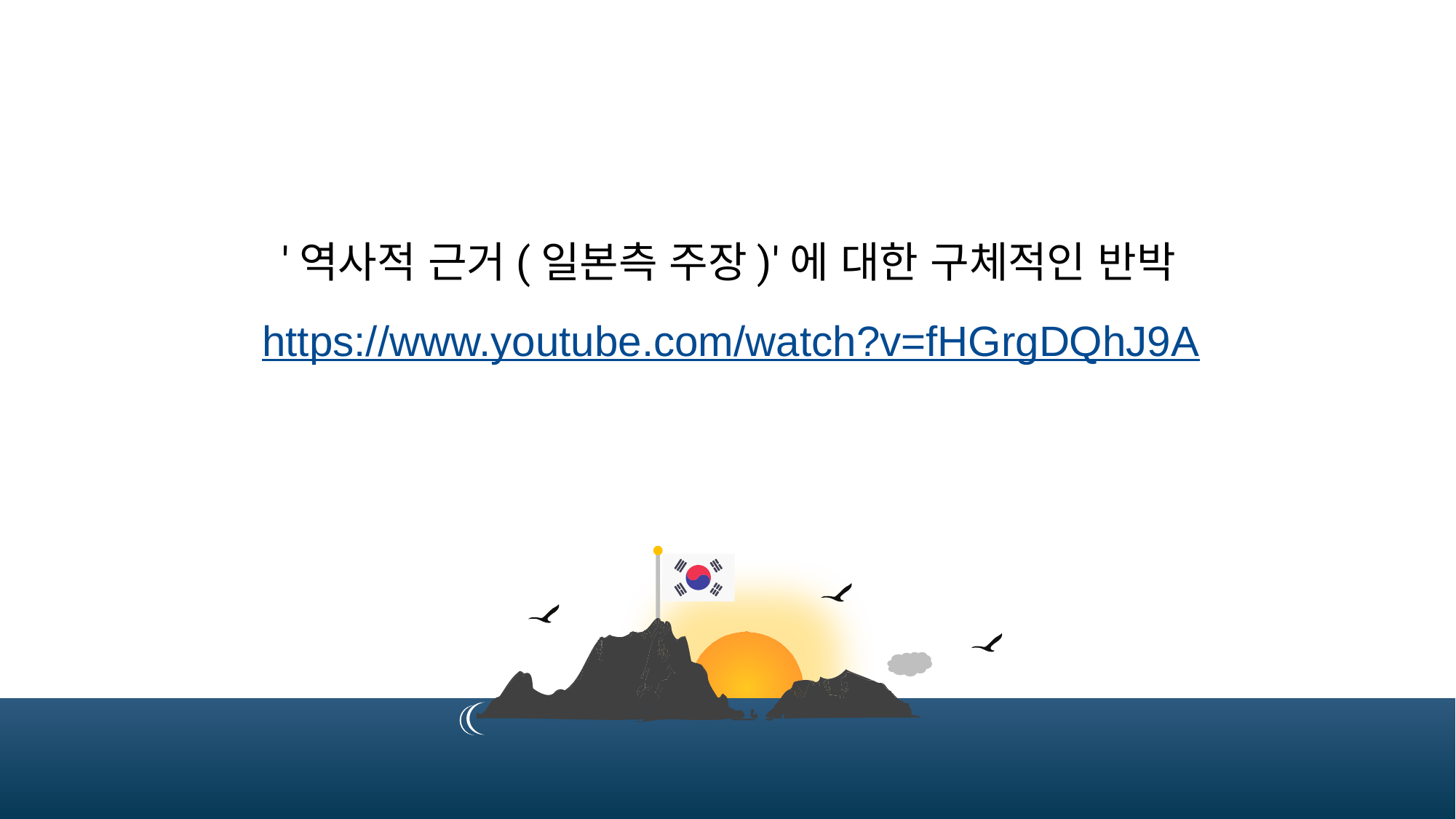

'역사적 근거(일본측 주장)'에 대한 구체적인 반박
https://www.youtube.com/watch?v=fHGrgDQhJ9A